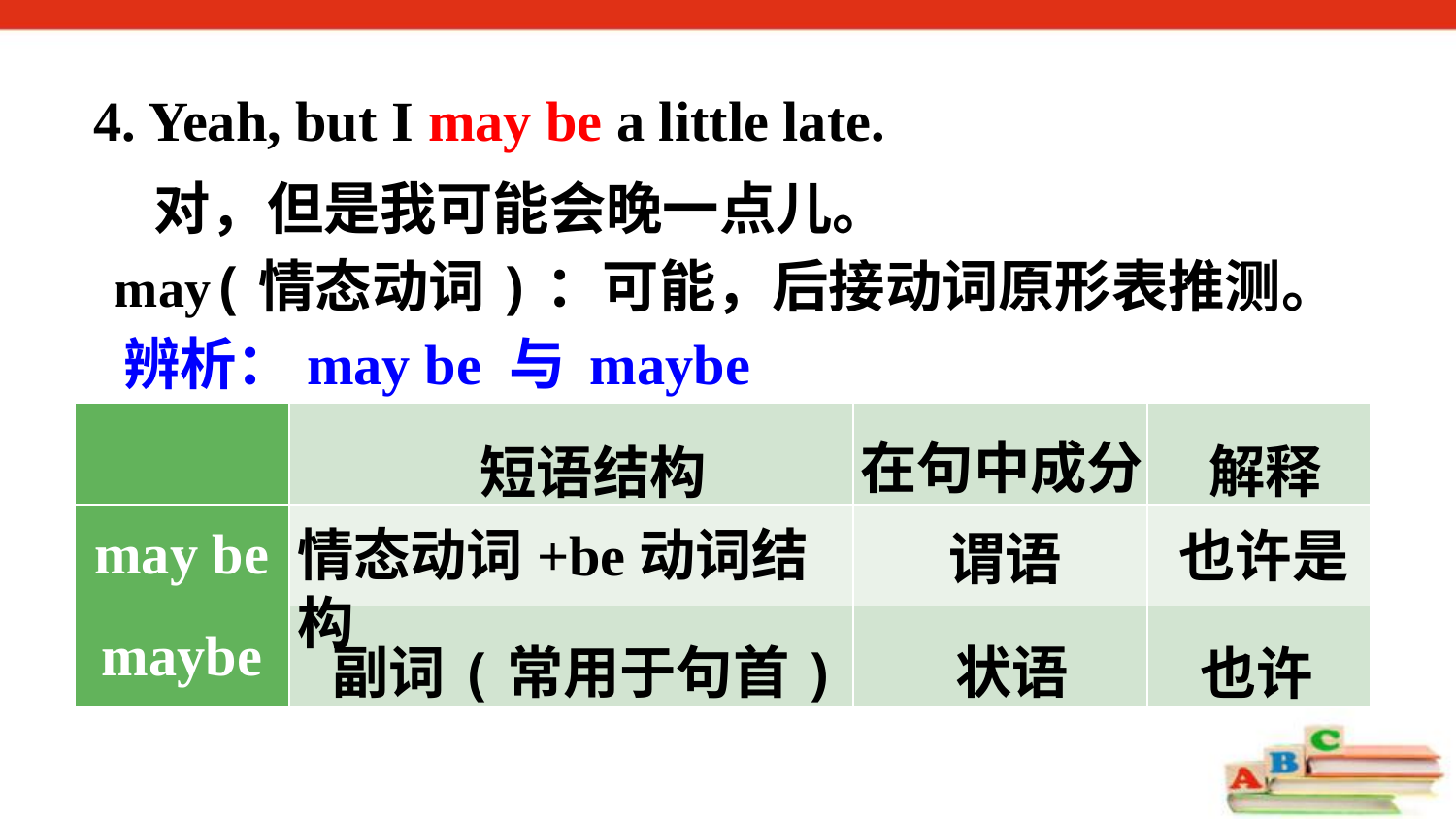

4. Yeah, but I may be a little late.
    对，但是我可能会晚一点儿。
may(情态动词)：可能，后接动词原形表推测。
辨析：may be 与 maybe
|  |  |  |  |
| --- | --- | --- | --- |
| may be |  |  |  |
| maybe |  |  |  |
在句中成分
解释
短语结构
情态动词+be动词结构
也许是
谓语
副词(常用于句首)
状语
也许